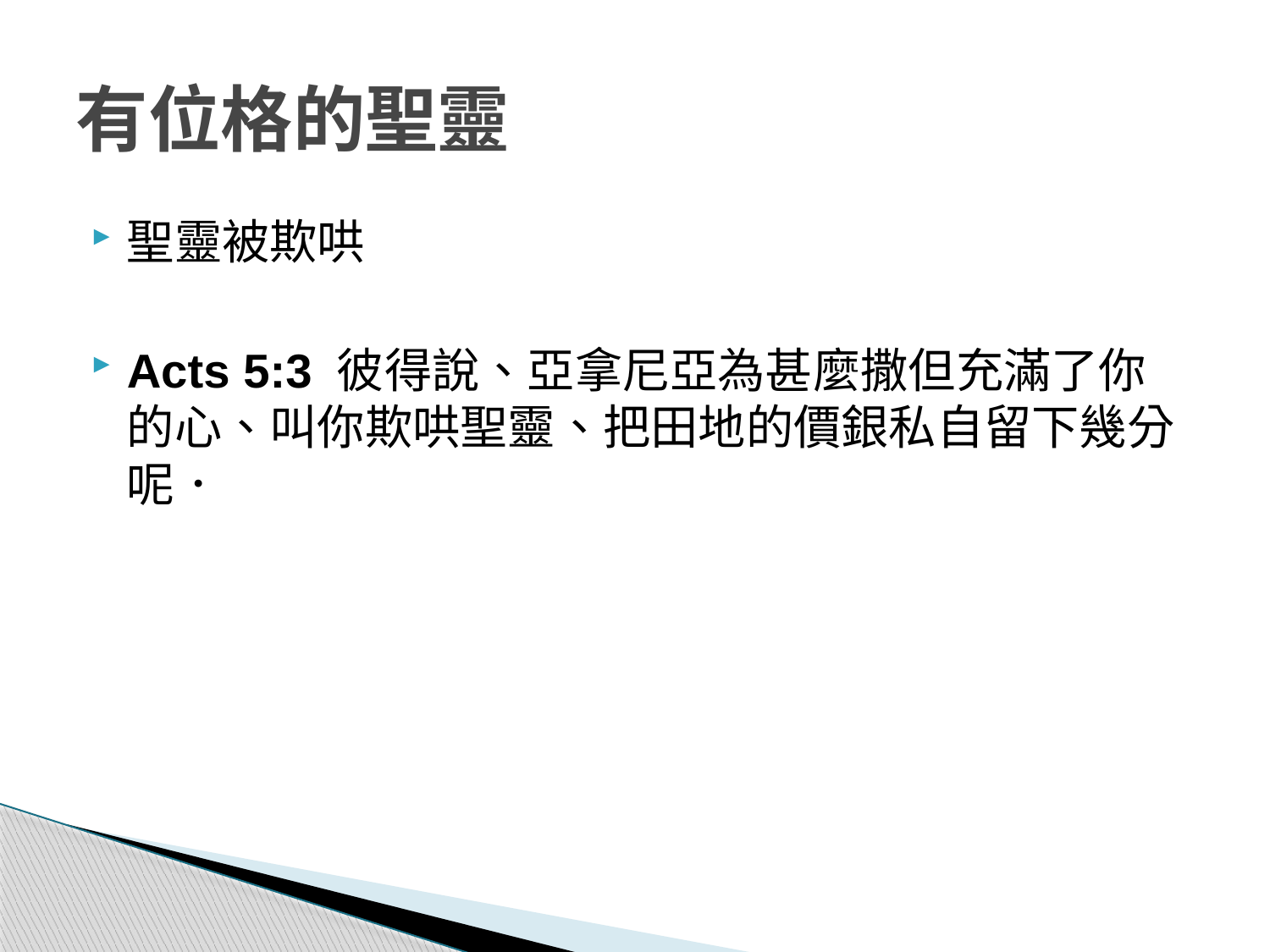

# 有位格的聖靈
聖靈被欺哄

Acts 5:3 彼得說、亞拿尼亞為甚麼撒但充滿了你的心、叫你欺哄聖靈、把田地的價銀私自留下幾分呢．